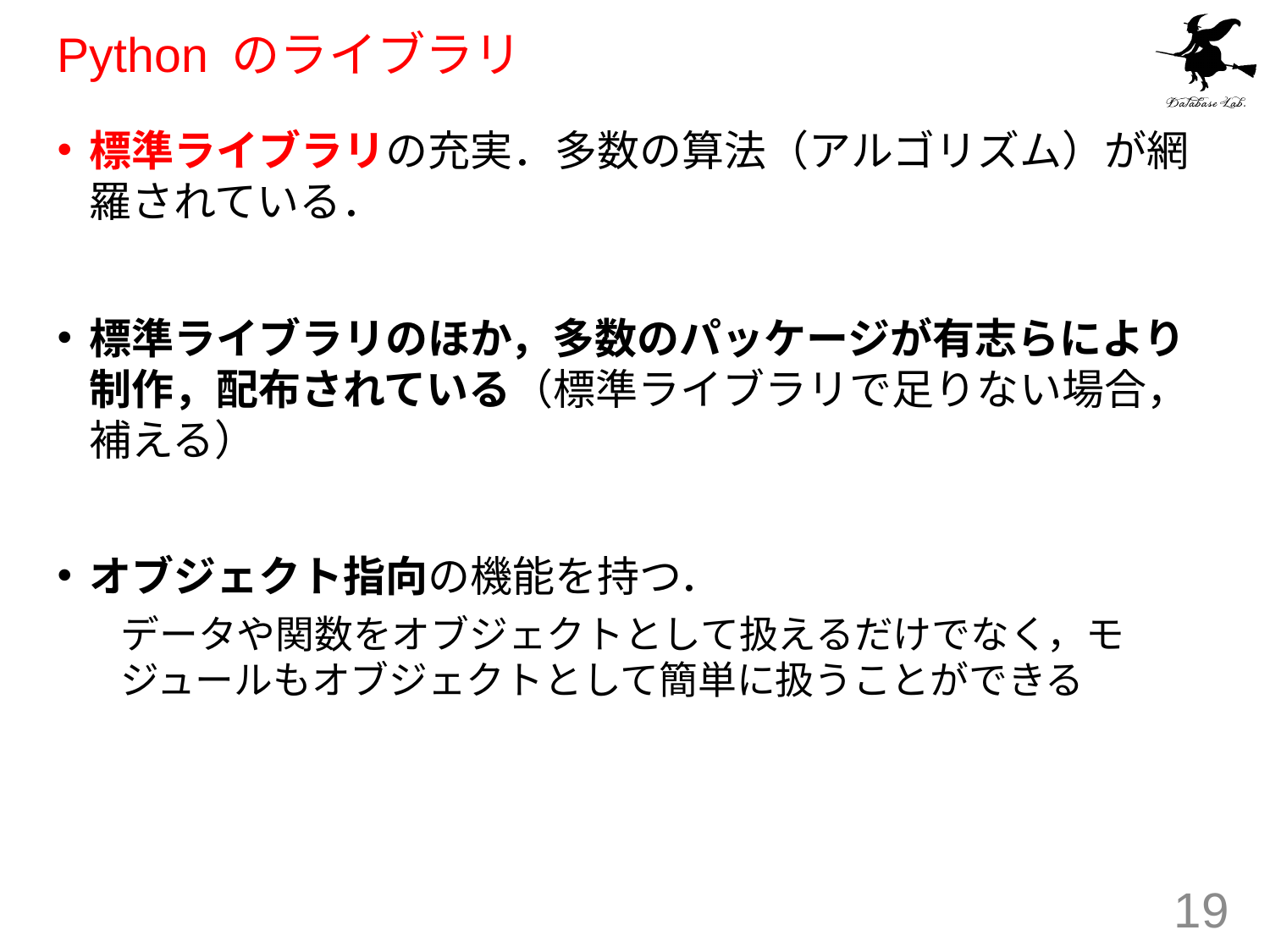

# Python のライブラリ
標準ライブラリの充実．多数の算法（アルゴリズム）が網羅されている．

標準ライブラリのほか，多数のパッケージが有志らにより制作，配布されている（標準ライブラリで足りない場合，補える）

オブジェクト指向の機能を持つ．
データや関数をオブジェクトとして扱えるだけでなく，モジュールもオブジェクトとして簡単に扱うことができる

19